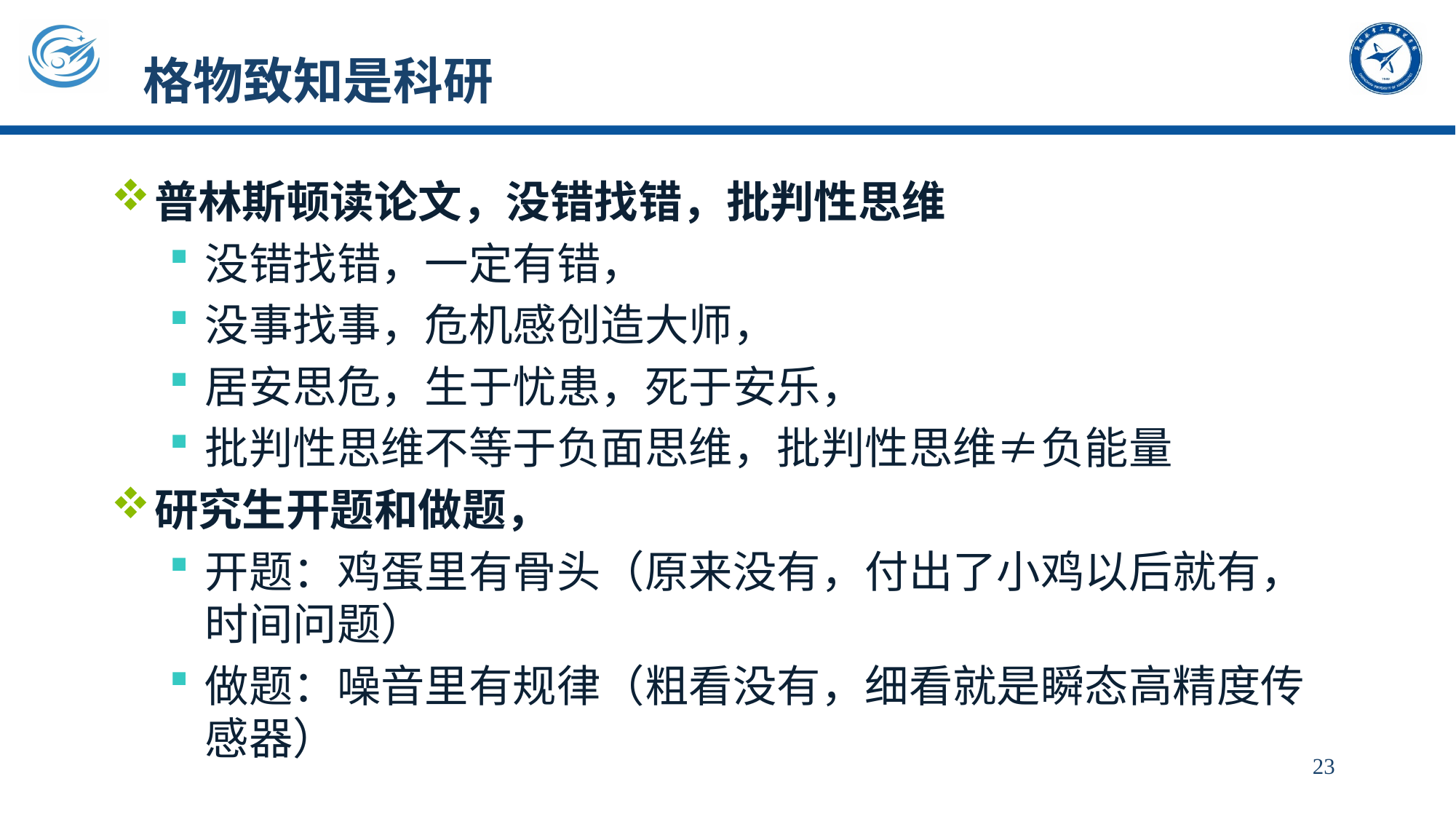

# 格物致知是科研
普林斯顿读论文，没错找错，批判性思维
没错找错，一定有错，
没事找事，危机感创造大师，
居安思危，生于忧患，死于安乐，
批判性思维不等于负面思维，批判性思维≠负能量
研究生开题和做题，
开题：鸡蛋里有骨头（原来没有，付出了小鸡以后就有，时间问题）
做题：噪音里有规律（粗看没有，细看就是瞬态高精度传感器）

23